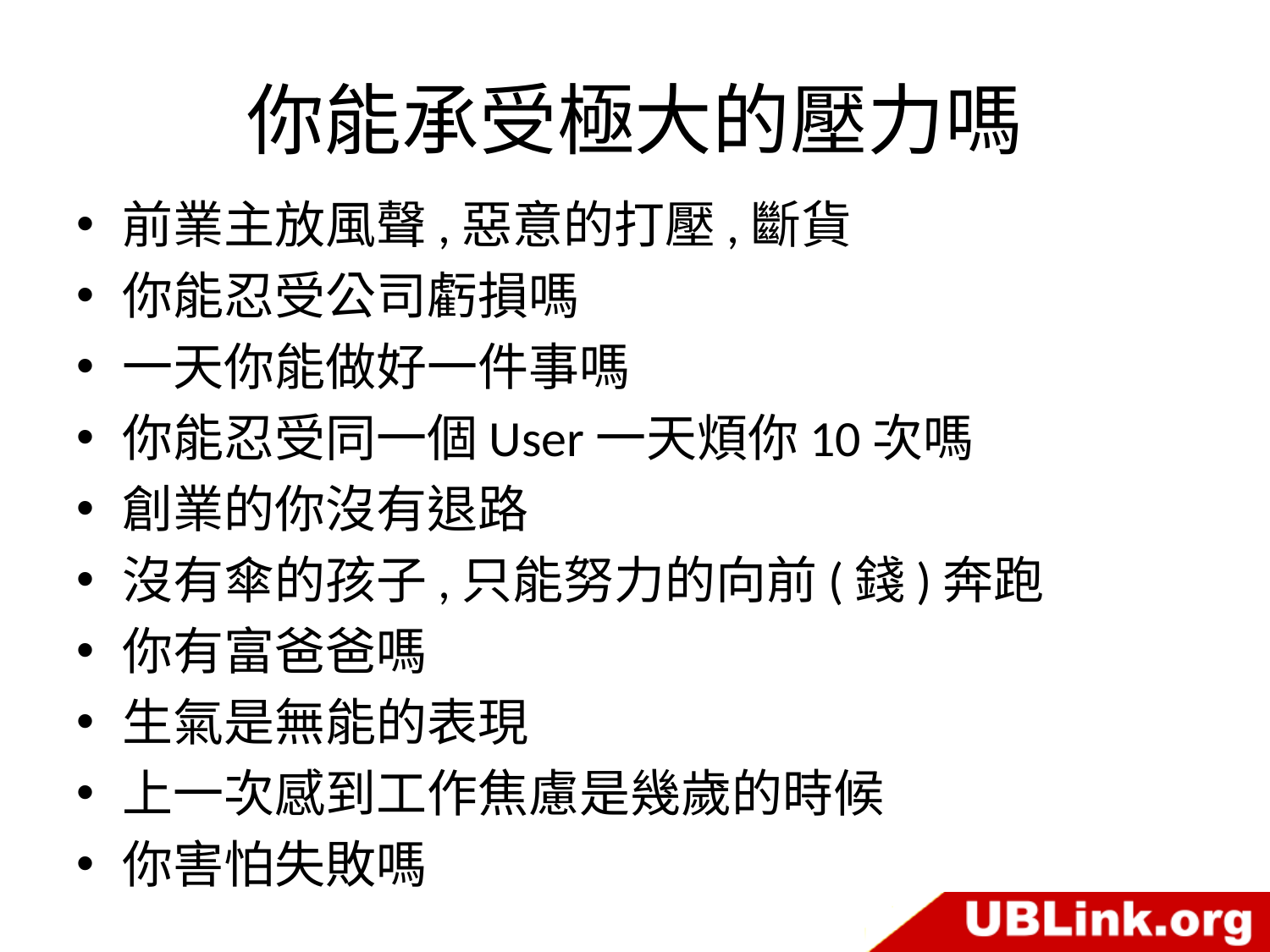

# 你能承受極大的壓力嗎
前業主放風聲,惡意的打壓,斷貨
你能忍受公司虧損嗎
一天你能做好一件事嗎
你能忍受同一個User一天煩你10次嗎
創業的你沒有退路
沒有傘的孩子,只能努力的向前(錢)奔跑
你有富爸爸嗎
生氣是無能的表現
上一次感到工作焦慮是幾歲的時候
你害怕失敗嗎